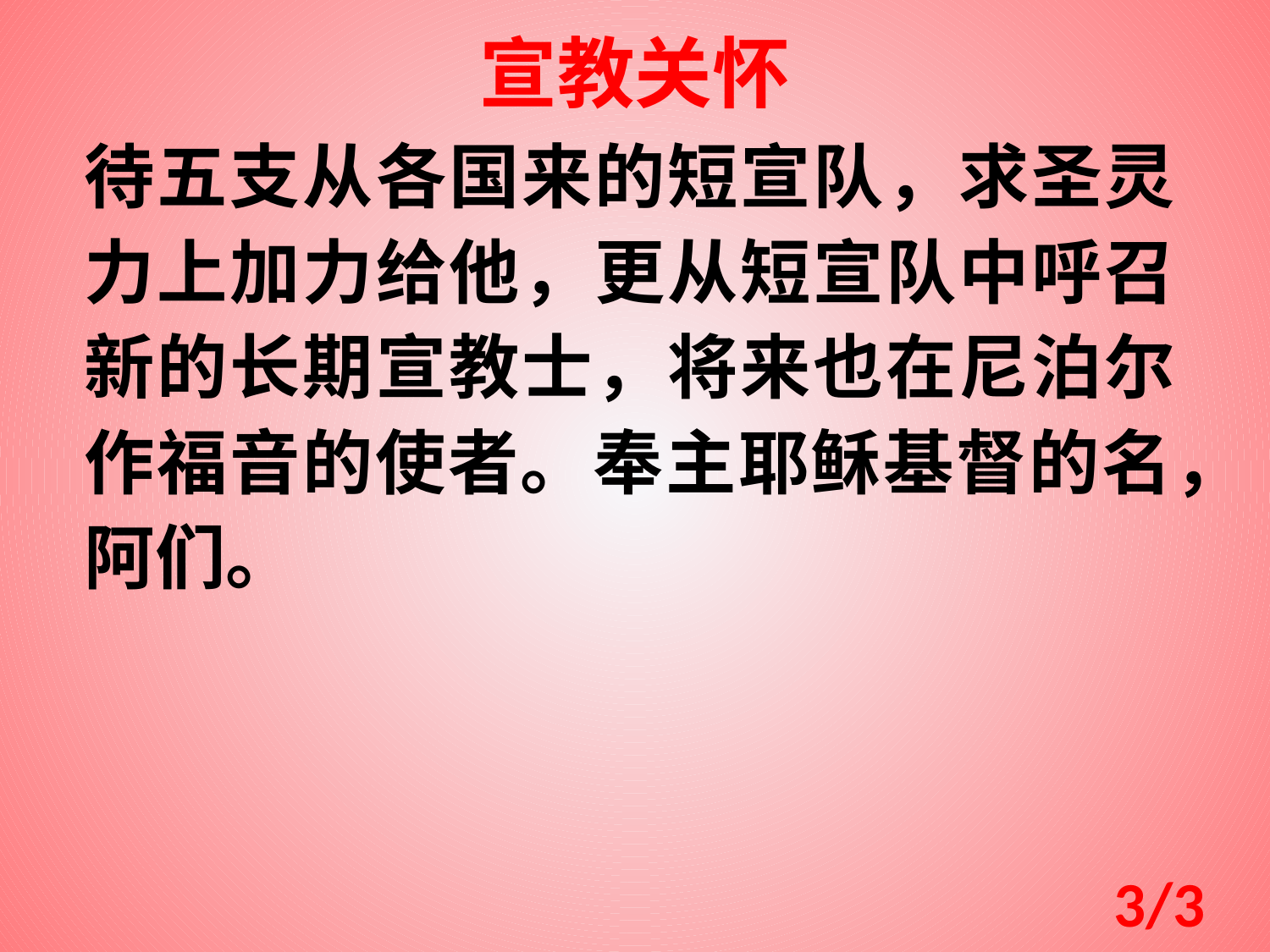

宣教关怀
待五支从各国来的短宣队，求圣灵力上加力给他，更从短宣队中呼召新的长期宣教士，将来也在尼泊尔作福音的使者。奉主耶稣基督的名，阿们。
3/3